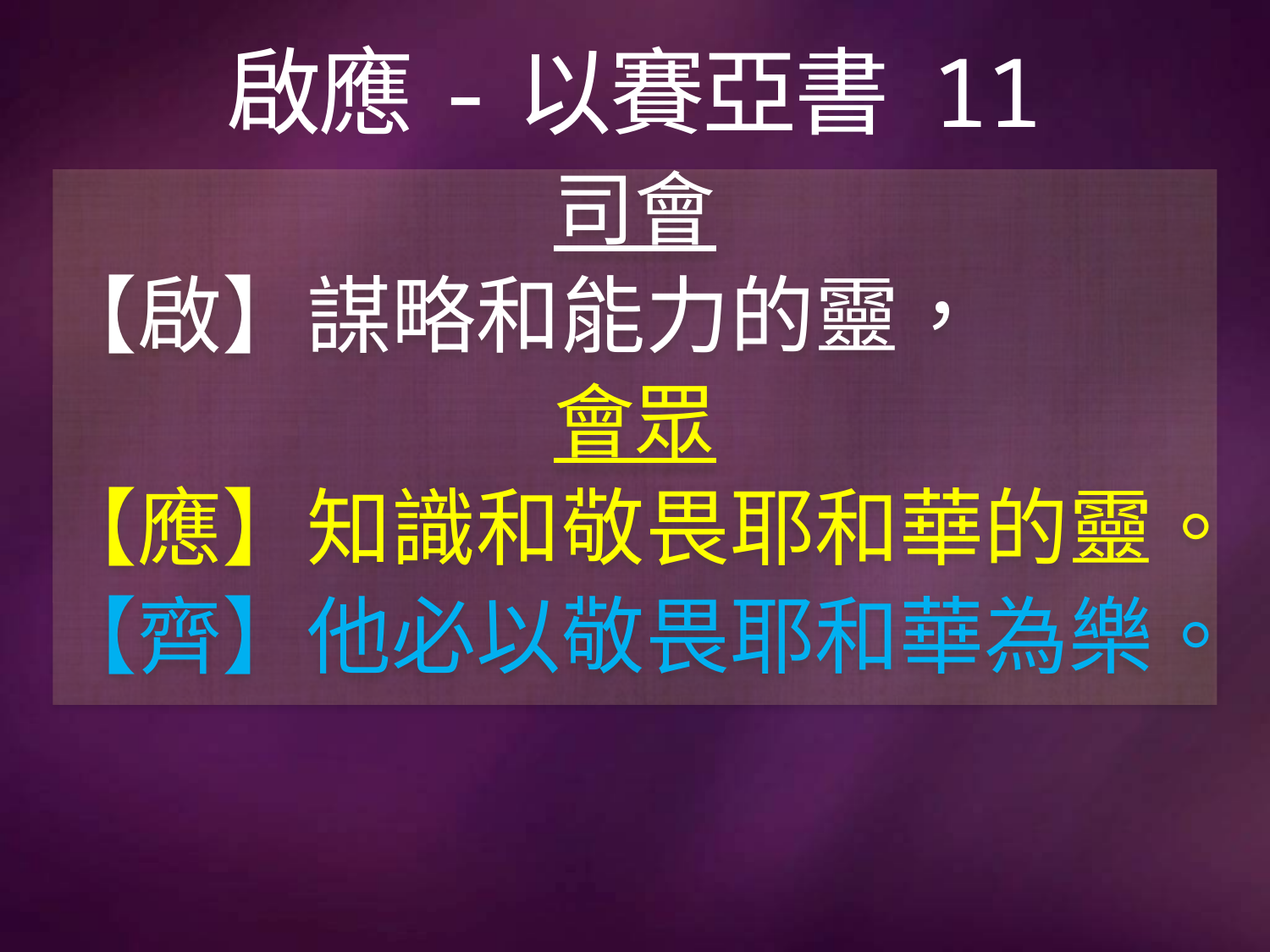

# 啟應-以賽亞書 11
司會
【啟】謀略和能力的靈，
會眾
【應】知識和敬畏耶和華的靈。
【齊】他必以敬畏耶和華為樂。